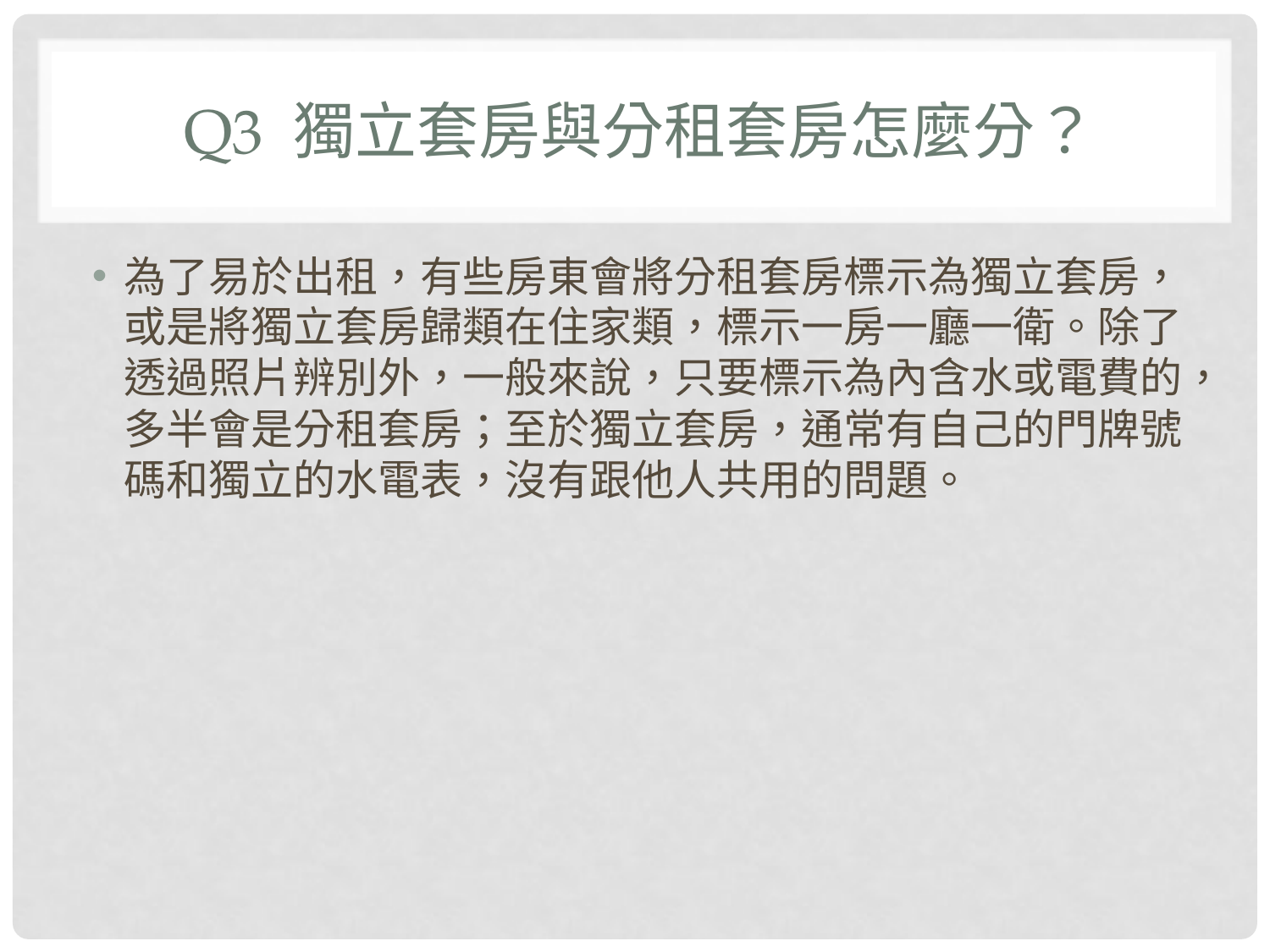

# q3 獨立套房與分租套房怎麼分？
為了易於出租，有些房東會將分租套房標示為獨立套房，或是將獨立套房歸類在住家類，標示一房一廳一衛。除了透過照片辨別外，一般來說，只要標示為內含水或電費的，多半會是分租套房；至於獨立套房，通常有自己的門牌號碼和獨立的水電表，沒有跟他人共用的問題。